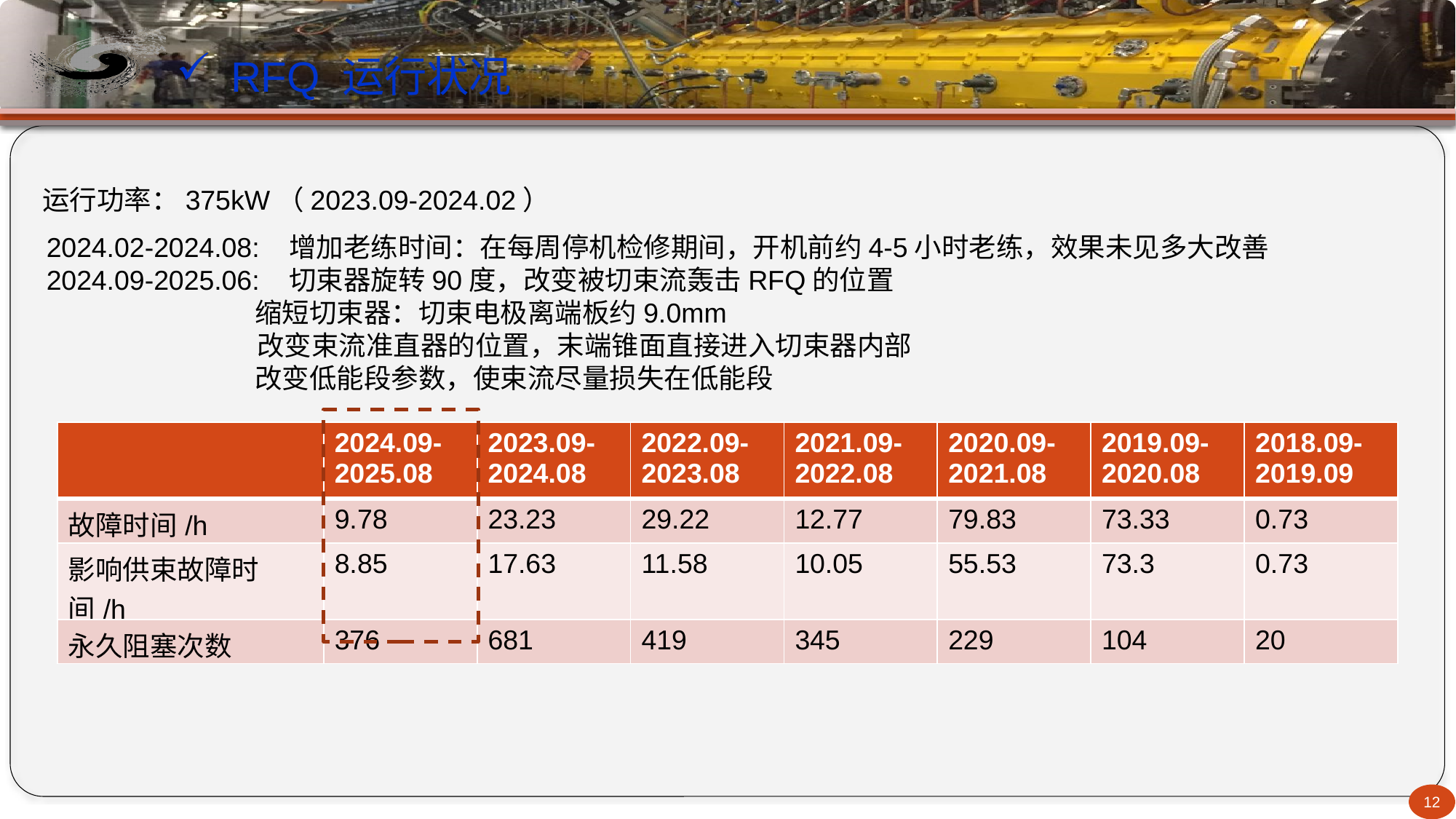

# RFQ 运行状况
运行功率：375kW（2023.09-2024.02）
2024.02-2024.08:   增加老练时间：在每周停机检修期间，开机前约4-5小时老练，效果未见多大改善
2024.09-2025.06:   切束器旋转90度，改变被切束流轰击RFQ的位置
	               缩短切束器：切束电极离端板约9.0mm
                                 改变束流准直器的位置，末端锥面直接进入切束器内部
	               改变低能段参数，使束流尽量损失在低能段

|  | 2024.09-2025.08 | 2023.09-2024.08 | 2022.09-2023.08 | 2021.09-2022.08 | 2020.09-2021.08 | 2019.09-2020.08 | 2018.09-2019.09 |
| --- | --- | --- | --- | --- | --- | --- | --- |
| 故障时间/h | 9.78 | 23.23 | 29.22 | 12.77 | 79.83 | 73.33 | 0.73 |
| 影响供束故障时间/h | 8.85 | 17.63 | 11.58 | 10.05 | 55.53 | 73.3 | 0.73 |
| 永久阻塞次数 | 376 | 681 | 419 | 345 | 229 | 104 | 20 |
12